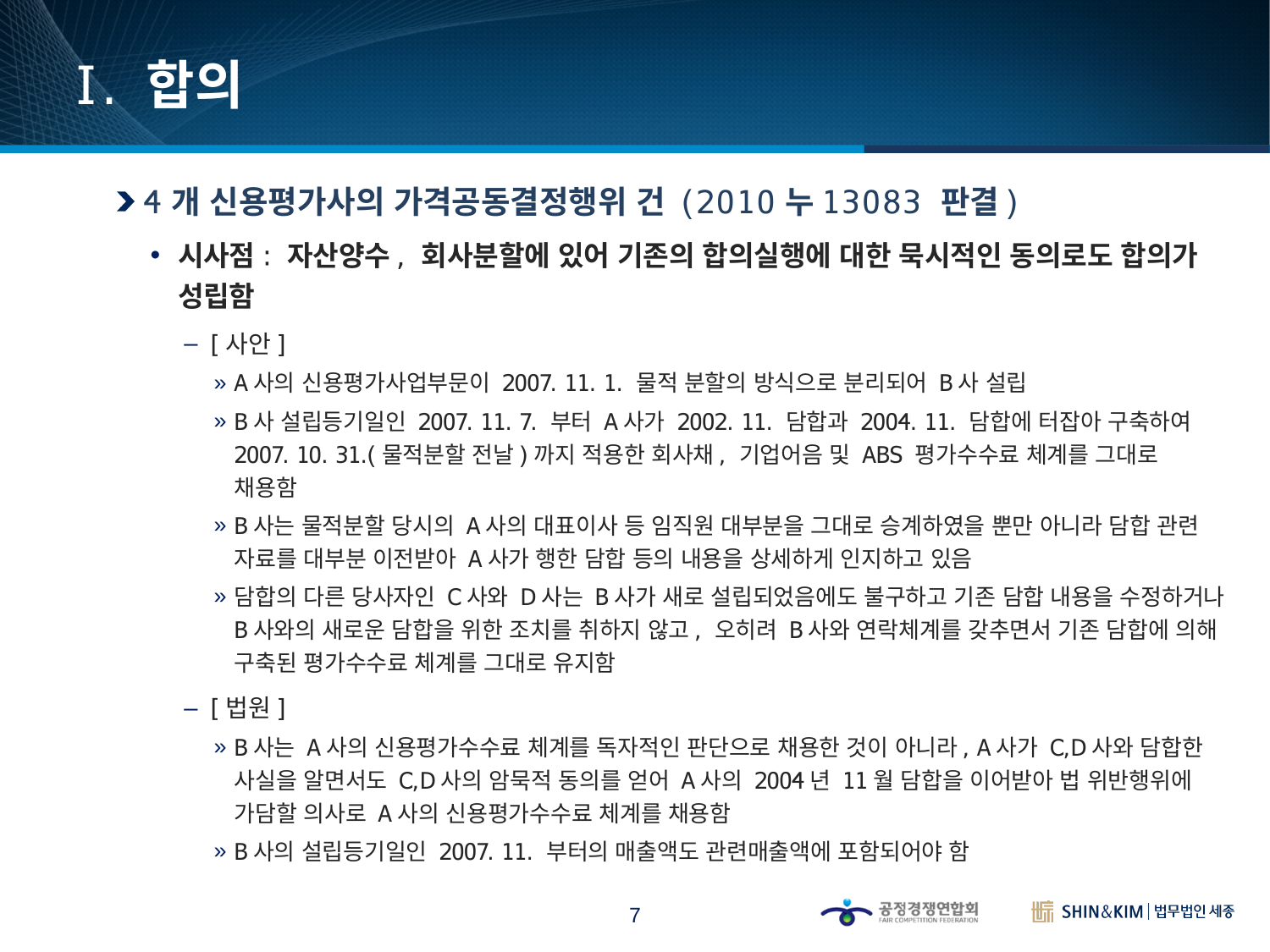

# I. 합의
4개 신용평가사의 가격공동결정행위 건 (2010누13083 판결)
시사점: 자산양수, 회사분할에 있어 기존의 합의실행에 대한 묵시적인 동의로도 합의가 성립함
[사안]
A사의 신용평가사업부문이 2007. 11. 1. 물적 분할의 방식으로 분리되어 B사 설립
B사 설립등기일인 2007. 11. 7. 부터 A사가 2002. 11. 담합과 2004. 11. 담합에 터잡아 구축하여 2007. 10. 31.(물적분할 전날)까지 적용한 회사채, 기업어음 및 ABS 평가수수료 체계를 그대로 채용함
B사는 물적분할 당시의 A사의 대표이사 등 임직원 대부분을 그대로 승계하였을 뿐만 아니라 담합 관련 자료를 대부분 이전받아 A사가 행한 담합 등의 내용을 상세하게 인지하고 있음
담합의 다른 당사자인 C사와 D사는 B사가 새로 설립되었음에도 불구하고 기존 담합 내용을 수정하거나 B사와의 새로운 담합을 위한 조치를 취하지 않고, 오히려 B사와 연락체계를 갖추면서 기존 담합에 의해 구축된 평가수수료 체계를 그대로 유지함
[법원]
B사는 A사의 신용평가수수료 체계를 독자적인 판단으로 채용한 것이 아니라, A사가 C,D사와 담합한 사실을 알면서도 C,D사의 암묵적 동의를 얻어 A사의 2004년 11월 담합을 이어받아 법 위반행위에 가담할 의사로 A사의 신용평가수수료 체계를 채용함
B사의 설립등기일인 2007. 11. 부터의 매출액도 관련매출액에 포함되어야 함

7